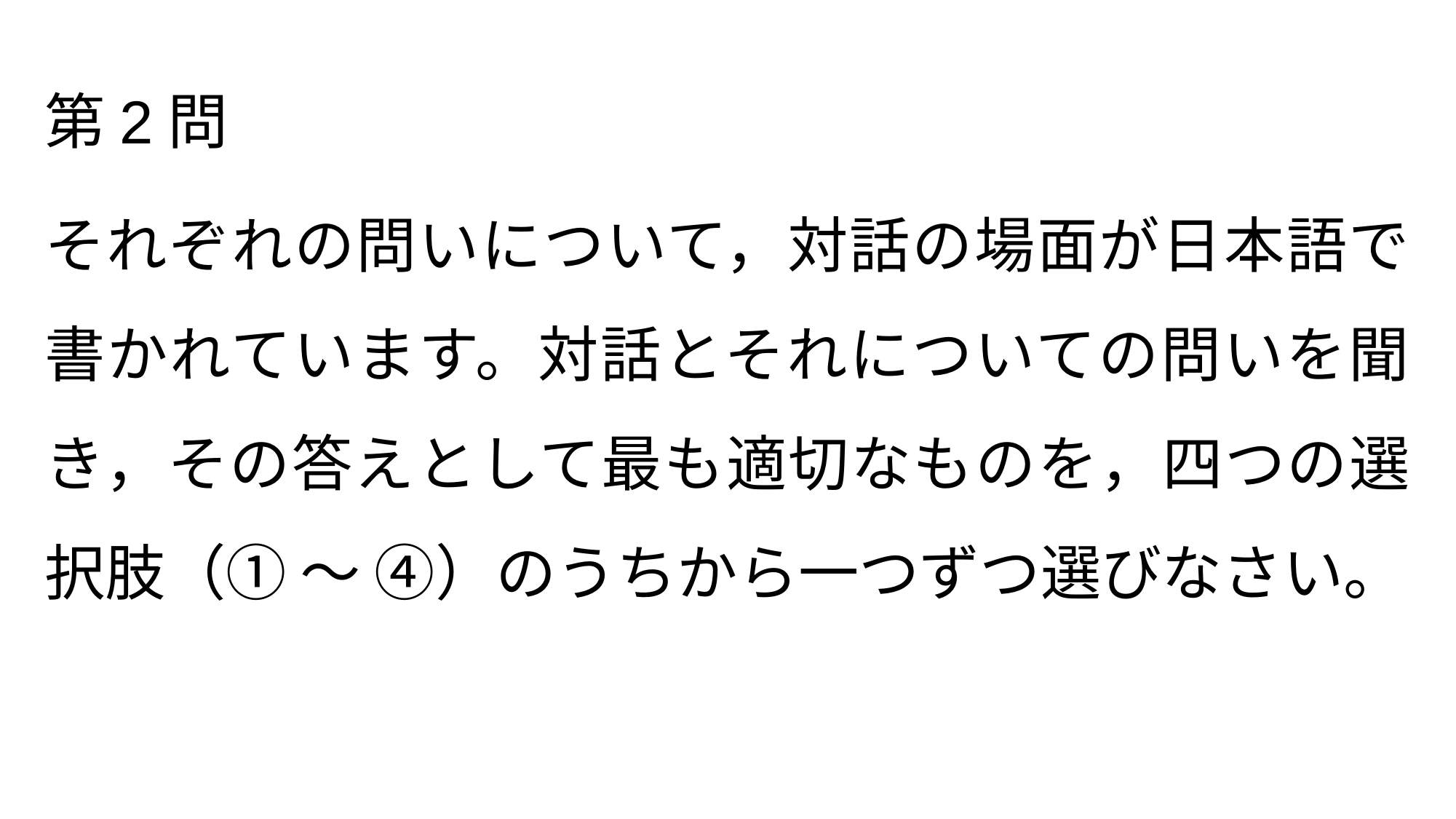

第2問
それぞれの問いについて，対話の場面が日本語で書かれています。対話とそれについての問いを聞き，その答えとして最も適切なものを，四つの選択肢（① 〜 ④）のうちから一つずつ選びなさい。